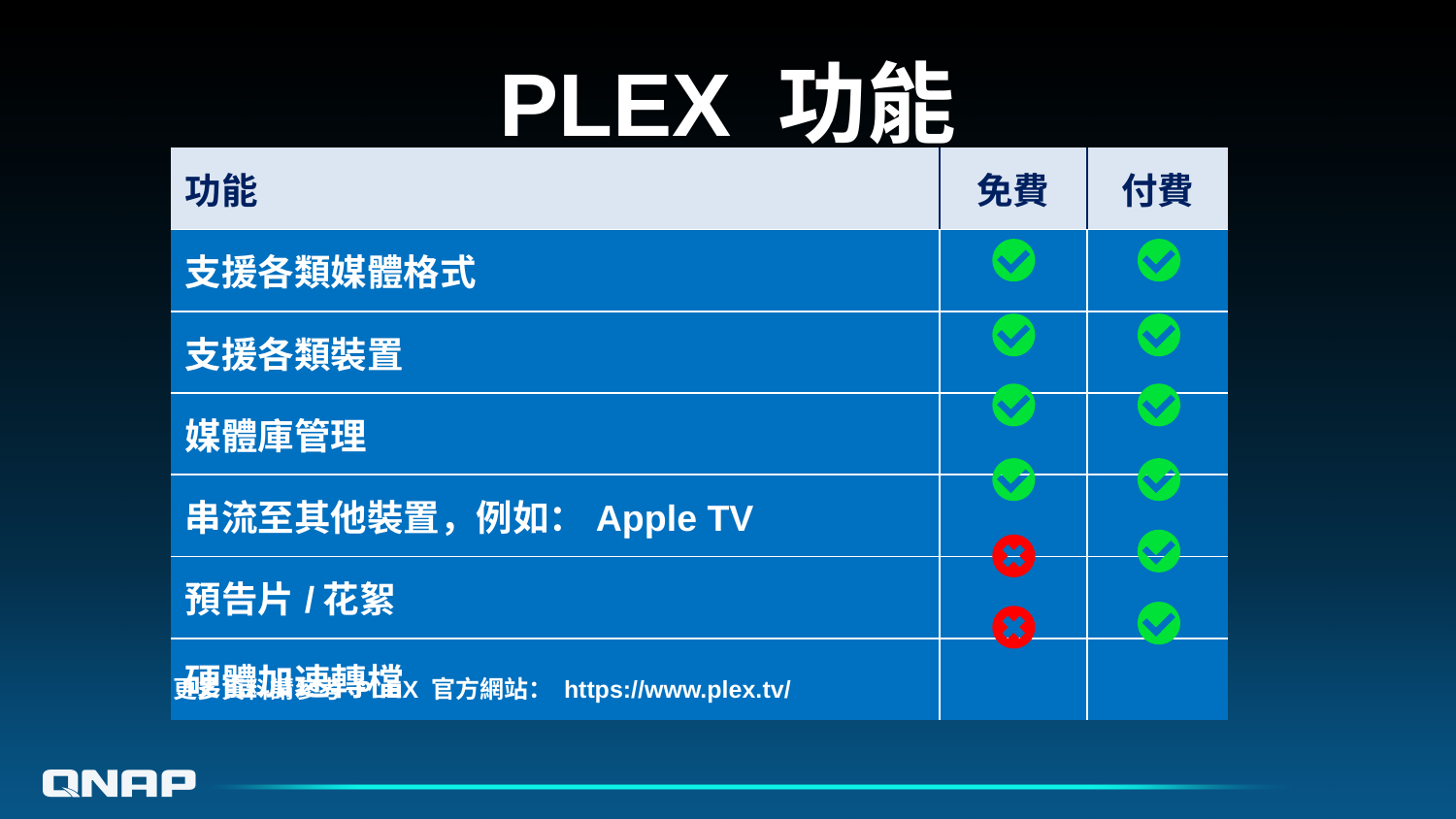

# PLEX 功能
| 功能 | 免費 | 付費 |
| --- | --- | --- |
| 支援各類媒體格式 |  |  |
| 支援各類裝置 |  |  |
| 媒體庫管理 |  |  |
| 串流至其他裝置，例如：Apple TV |  |  |
| 預告片/花絮 |  |  |
| 硬體加速轉檔 |  |  |

更多資料請參考 PLEX 官方網站： https://www.plex.tv/